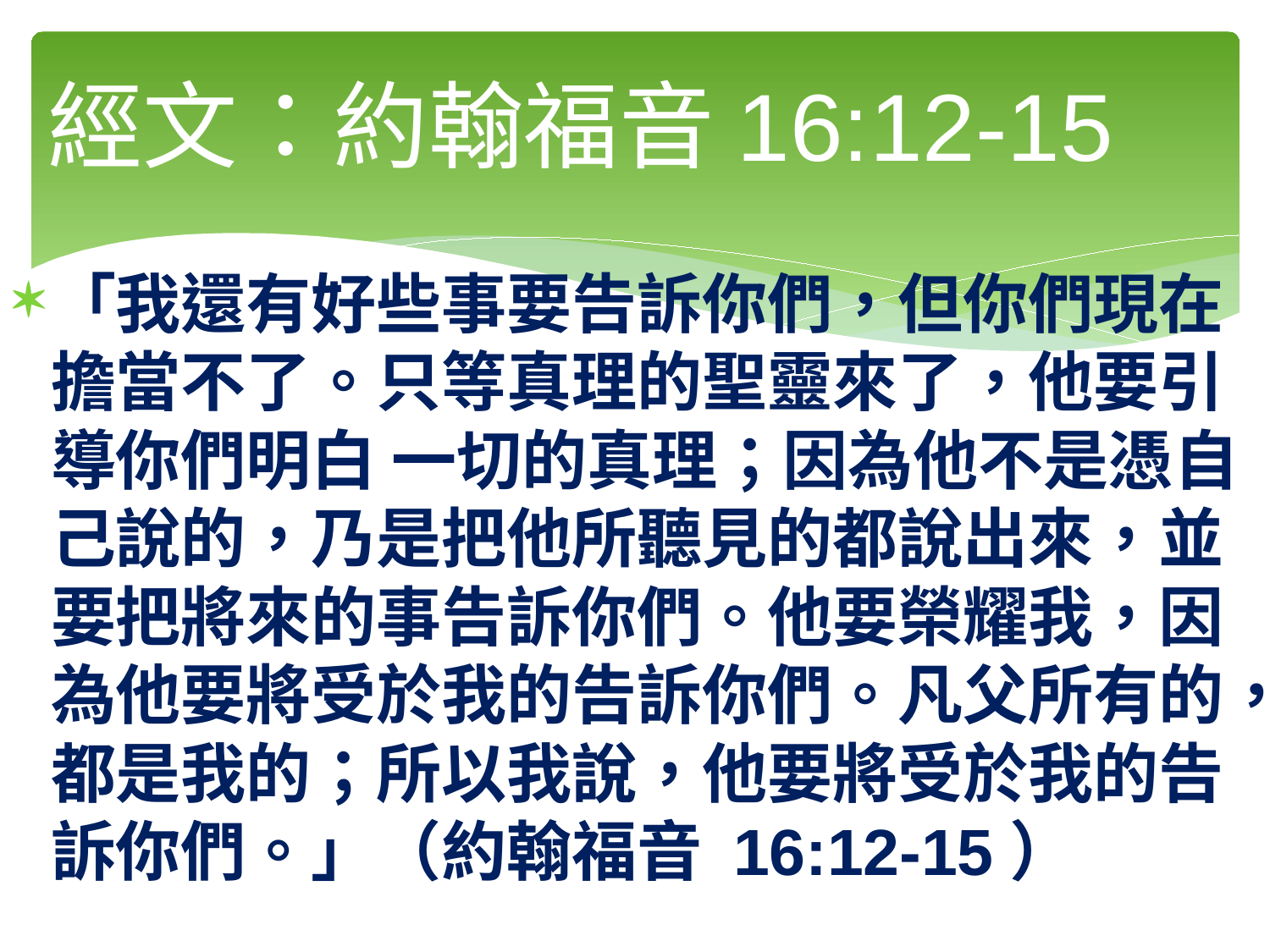

# 經文：約翰福音16:12-15
「我還有好些事要告訴你們，但你們現在擔當不了。只等真理的聖靈來了，他要引導你們明白 一切的真理；因為他不是憑自己說的，乃是把他所聽見的都說出來，並要把將來的事告訴你們。他要榮耀我，因為他要將受於我的告訴你們。凡父所有的，都是我的；所以我說，他要將受於我的告訴你們。」（約翰福音 16:12-15）